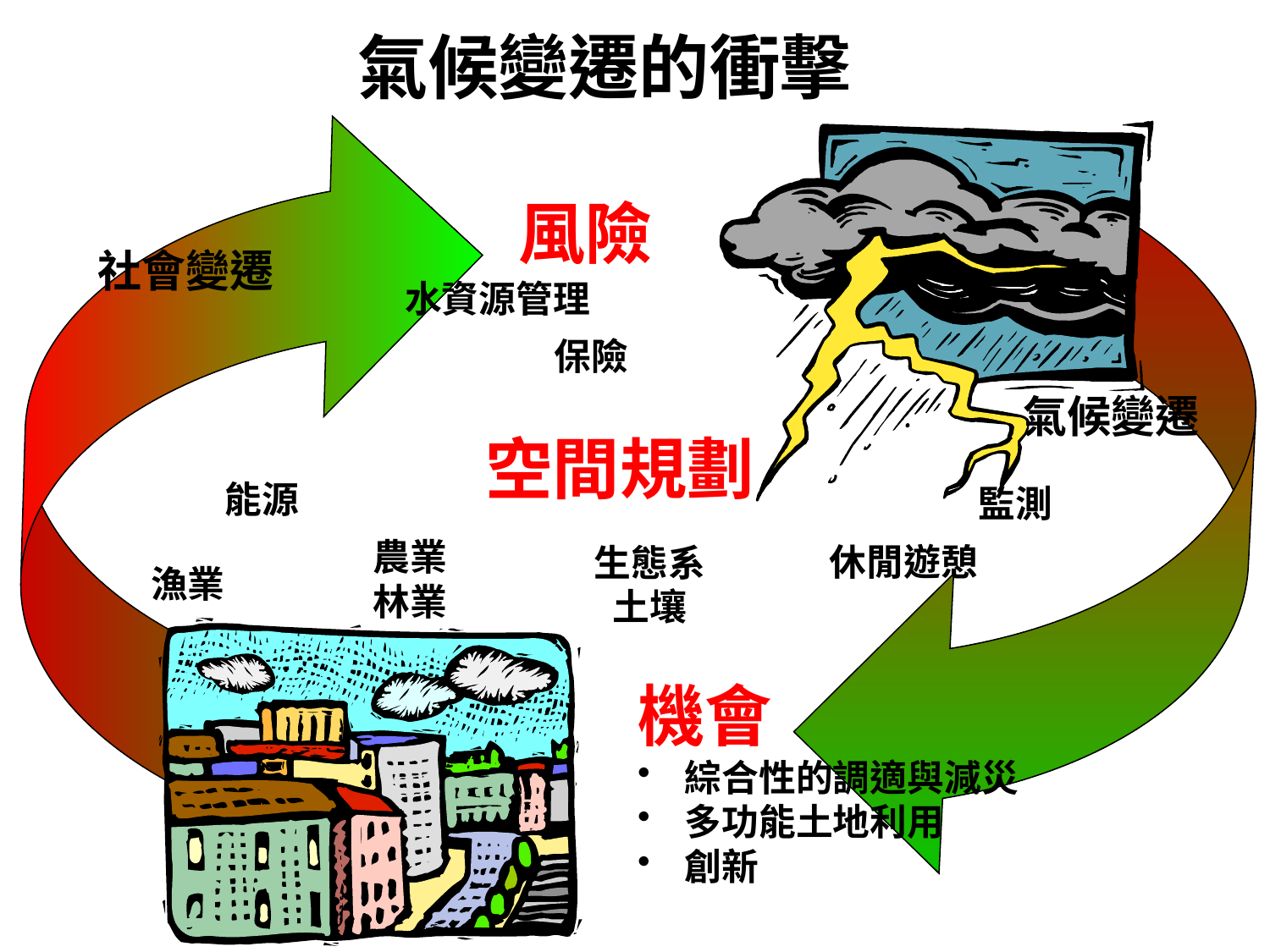

氣候變遷的衝擊

風險

社會變遷

水資源管理

保險

氣候變遷
空間規劃
能源
監測
農業
林業
休閒遊憩
生態系
土壤
漁業

機會
 綜合性的調適與減災
 多功能土地利用
 創新